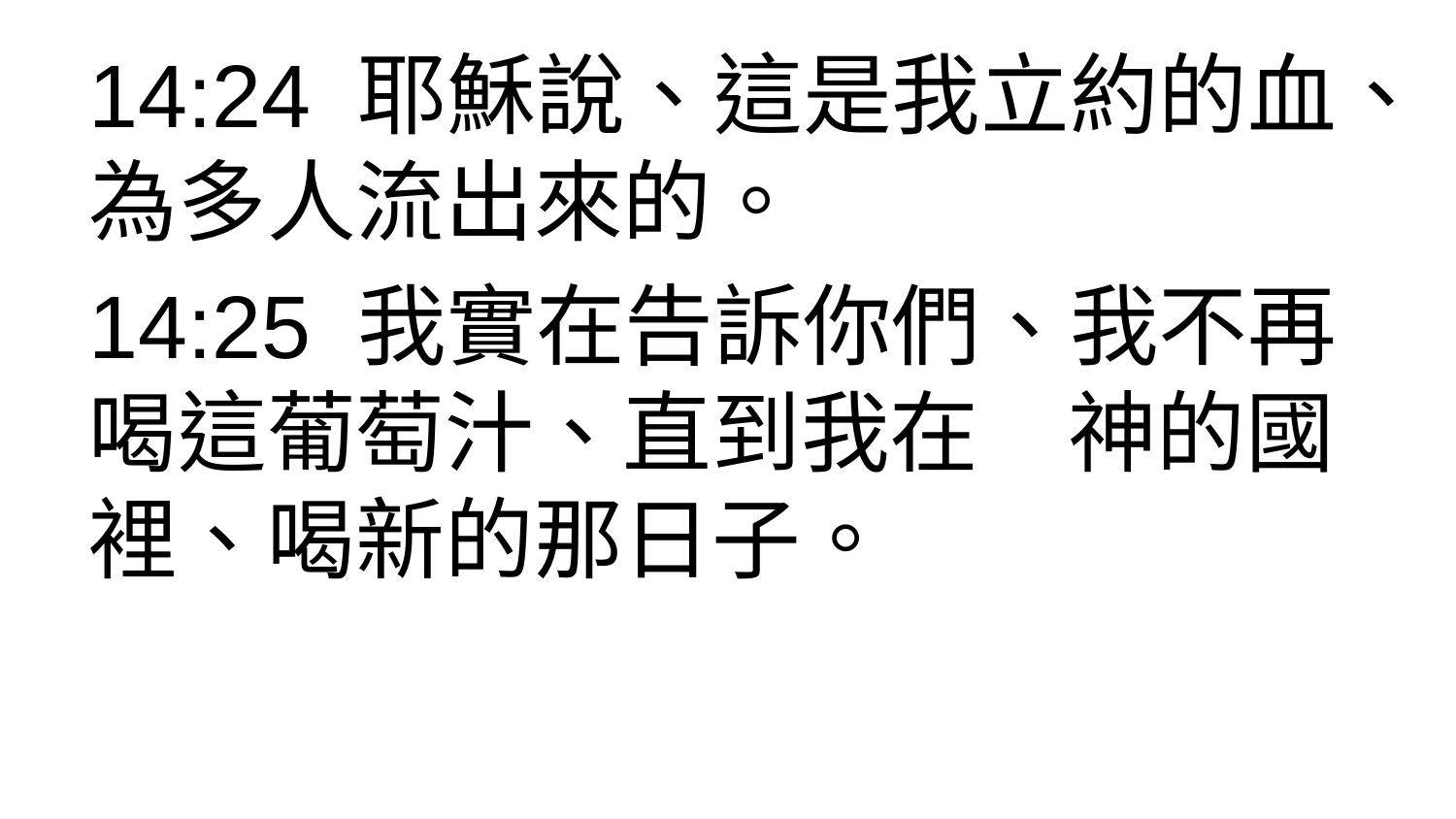

14:24 耶穌說、這是我立約的血、為多人流出來的。
14:25 我實在告訴你們、我不再喝這葡萄汁、直到我在　神的國裡、喝新的那日子。